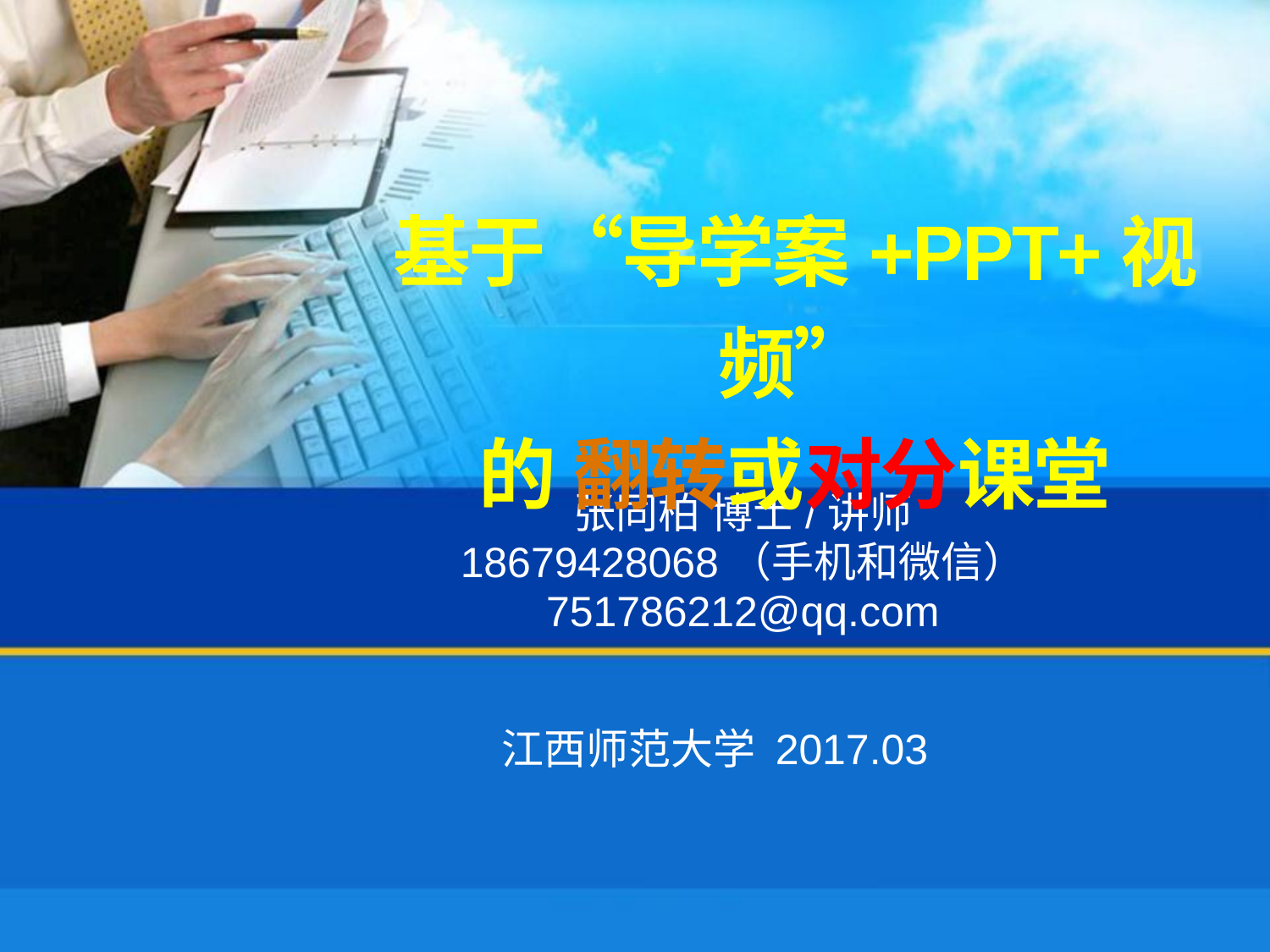

# 基于“导学案+PPT+视频” 的 翻转或对分课堂
张同柏 博士/讲师
18679428068（手机和微信）
751786212@qq.com
江西师范大学 2017.03